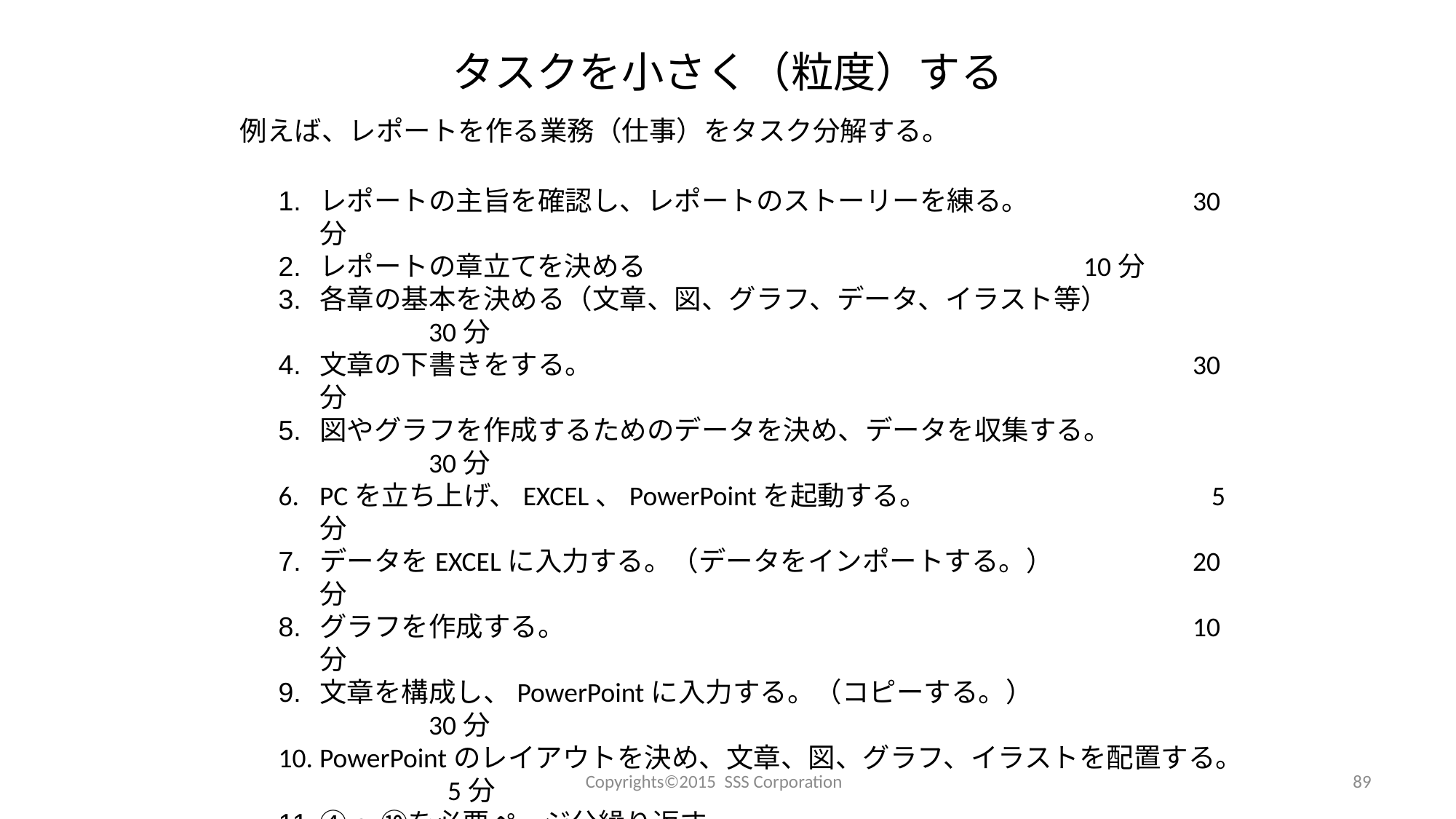

# タスクを小さく（粒度）する
例えば、レポートを作る業務（仕事）をタスク分解する。
レポートの主旨を確認し、レポートのストーリーを練る。		30分
レポートの章立てを決める					10分
各章の基本を決める（文章、図、グラフ、データ、イラスト等）		30分
文章の下書きをする。						30分
図やグラフを作成するためのデータを決め、データを収集する。		30分
PCを立ち上げ、EXCEL、PowerPointを起動する。			  5分
データをEXCELに入力する。（データをインポートする。）		20分
グラフを作成する。						10分
文章を構成し、PowerPointに入力する。（コピーする。）			30分
PowerPointのレイアウトを決め、文章、図、グラフ、イラストを配置する。	  5分
④～⑩を必要ページ分繰り返す。
レポート全体を通して確認する（校正する。）				30分
作成日、作成者名、レポートの題名を記入し、完成させる。		  5分
レポートを提出する。						  5分
						                                 240分
							            （４時間）

Copyrights©2015  SSS Corporation
89